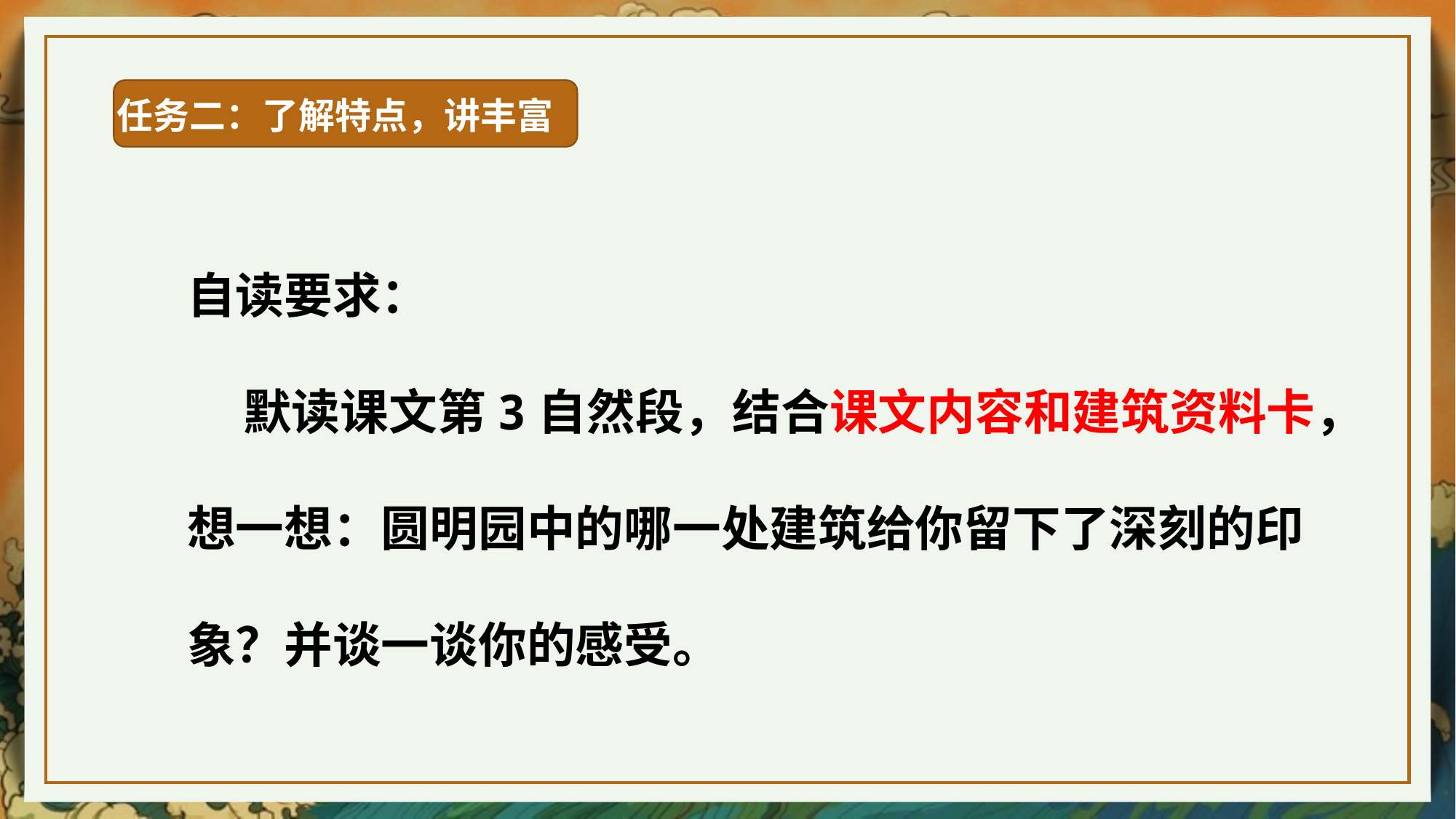

任务二：了解特点，讲丰富
自读要求：
    默读课文第3自然段，结合课文内容和建筑资料卡，想一想：圆明园中的哪一处建筑给你留下了深刻的印象？并谈一谈你的感受。